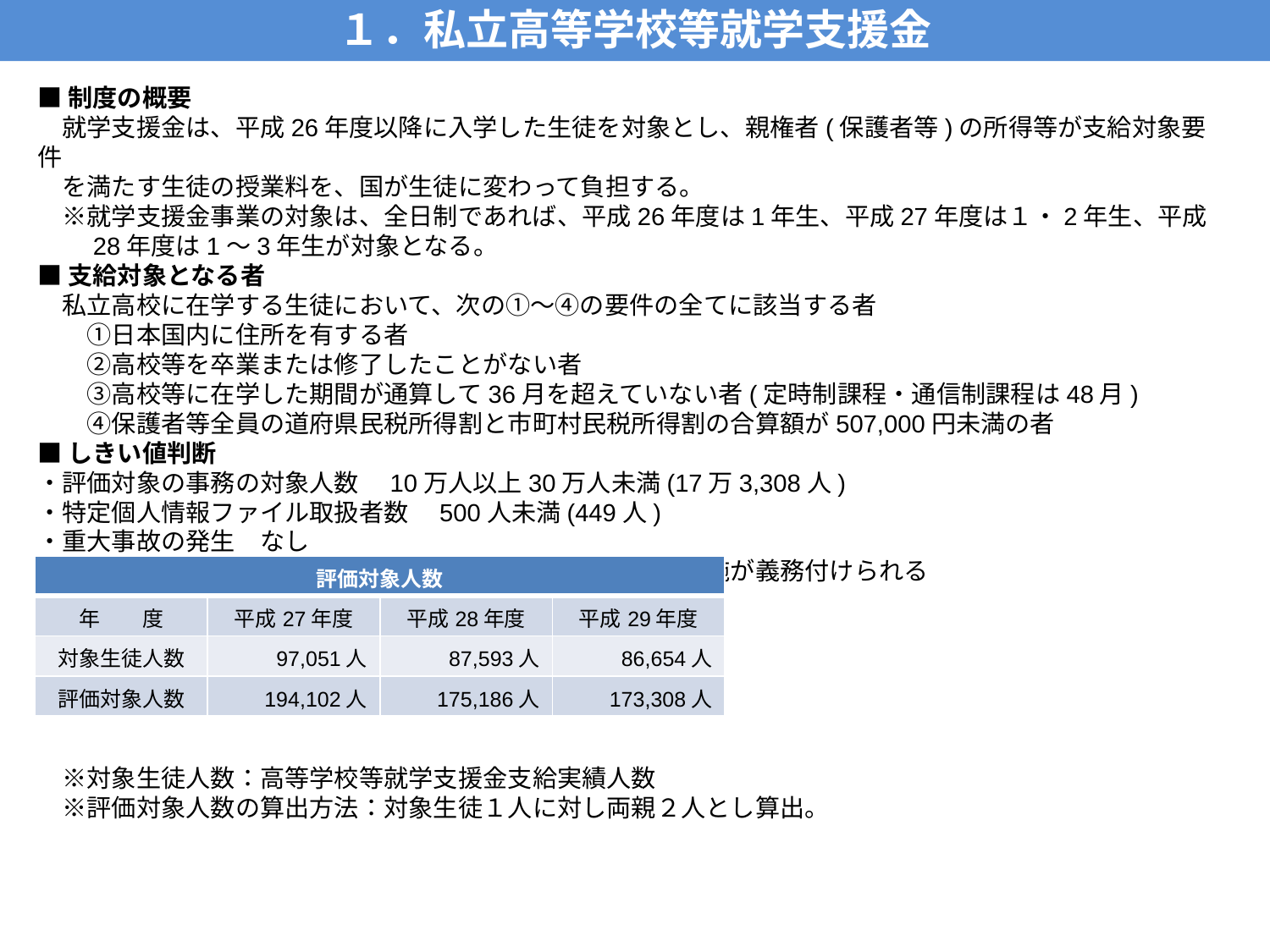

# １．私立高等学校等就学支援金
■制度の概要
　就学支援金は、平成26年度以降に入学した生徒を対象とし、親権者(保護者等)の所得等が支給対象要件
　を満たす生徒の授業料を、国が生徒に変わって負担する。
　※就学支援金事業の対象は、全日制であれば、平成26年度は1年生、平成27年度は１・2年生、平成
　　28年度は1～3年生が対象となる。
■支給対象となる者
　私立高校に在学する生徒において、次の①～④の要件の全てに該当する者
　　①日本国内に住所を有する者
　　②高校等を卒業または修了したことがない者
　　③高校等に在学した期間が通算して36月を超えていない者(定時制課程・通信制課程は48月)
　　④保護者等全員の道府県民税所得割と市町村民税所得割の合算額が507,000円未満の者
■しきい値判断
・評価対象の事務の対象人数　10万人以上30万人未満(17万3,308人)
・特定個人情報ファイル取扱者数　500人未満(449人)
・重大事故の発生　なし
　しきい値判断結果　⇒基礎項目評価及び重点項目評価の実施が義務付けられる

　※対象生徒人数：高等学校等就学支援金支給実績人数
　※評価対象人数の算出方法：対象生徒１人に対し両親２人とし算出。
| 評価対象人数 |  |  |  |
| --- | --- | --- | --- |
| 年　　度 | 平成27年度 | 平成28年度 | 平成29年度 |
| 対象生徒人数 | 97,051人 | 87,593人 | 86,654人 |
| 評価対象人数 | 194,102人 | 175,186人 | 173,308人 |